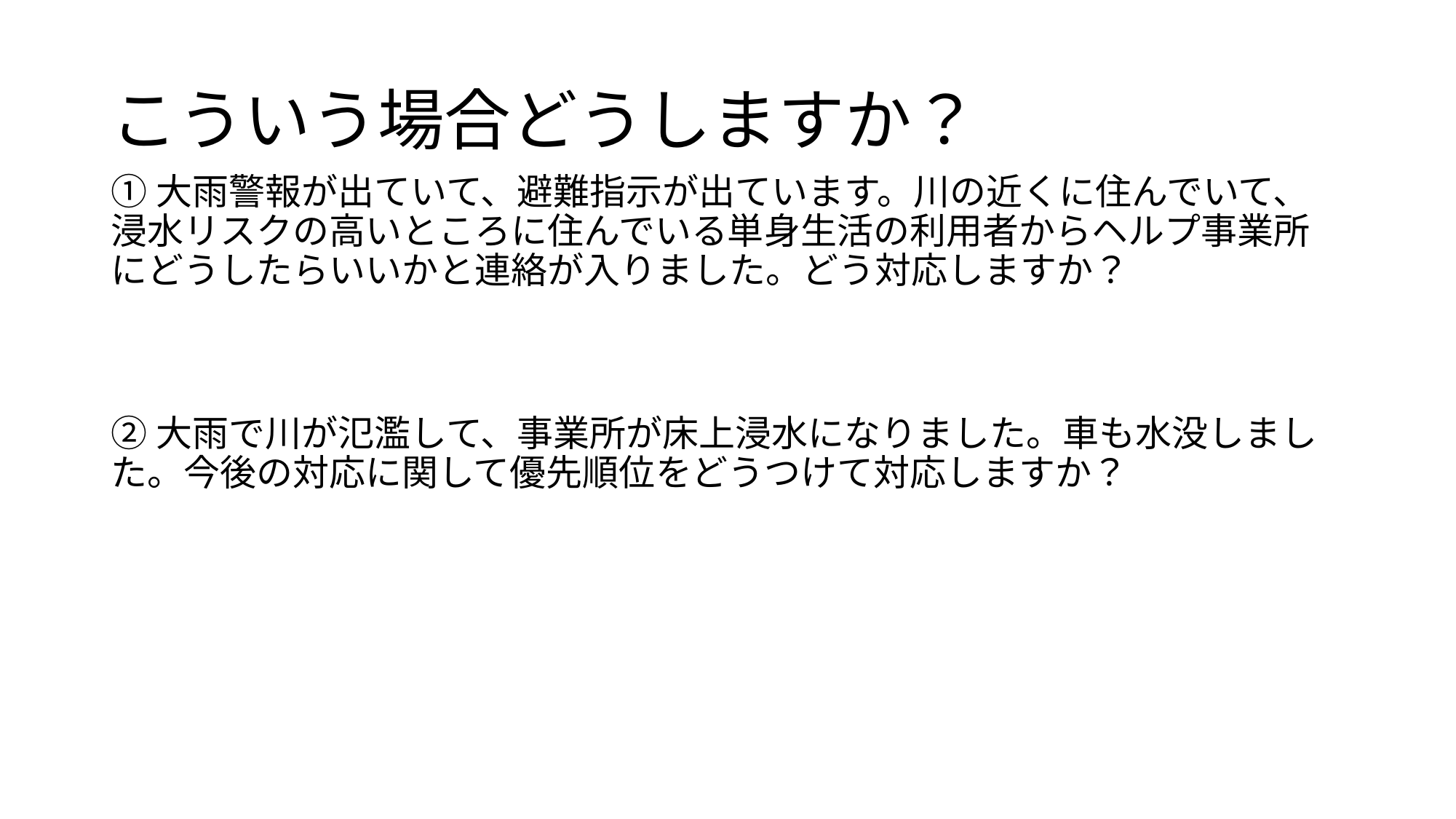

# こういう場合どうしますか？
①大雨警報が出ていて、避難指示が出ています。川の近くに住んでいて、浸水リスクの高いところに住んでいる単身生活の利用者からヘルプ事業所にどうしたらいいかと連絡が入りました。どう対応しますか？

②大雨で川が氾濫して、事業所が床上浸水になりました。車も水没しました。今後の対応に関して優先順位をどうつけて対応しますか？